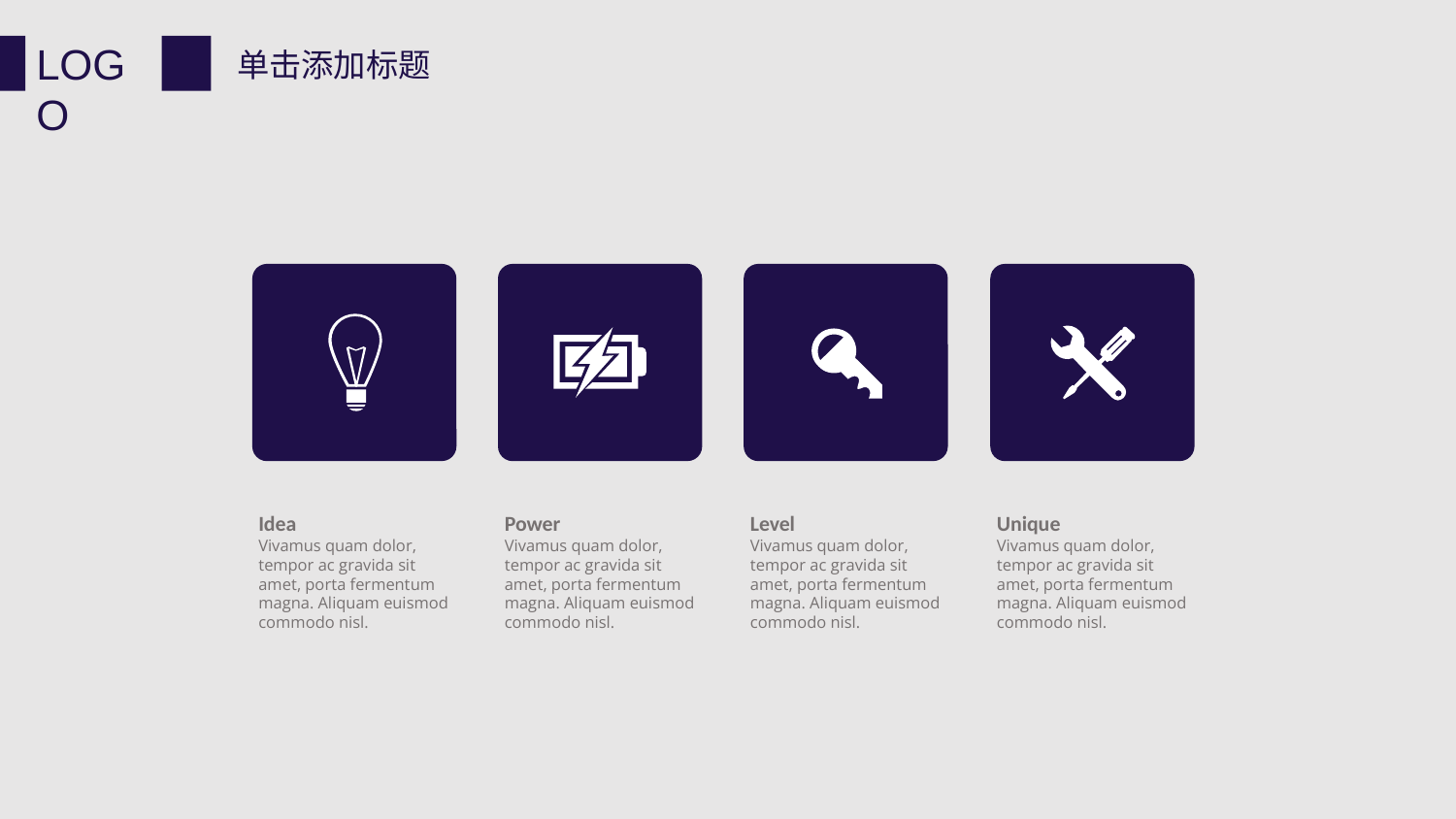

LOGO

单击添加标题

Idea
Vivamus quam dolor, tempor ac gravida sit amet, porta fermentum magna. Aliquam euismod commodo nisl.
Power
Vivamus quam dolor, tempor ac gravida sit amet, porta fermentum magna. Aliquam euismod commodo nisl.
Level
Vivamus quam dolor, tempor ac gravida sit amet, porta fermentum magna. Aliquam euismod commodo nisl.
Unique
Vivamus quam dolor, tempor ac gravida sit amet, porta fermentum magna. Aliquam euismod commodo nisl.